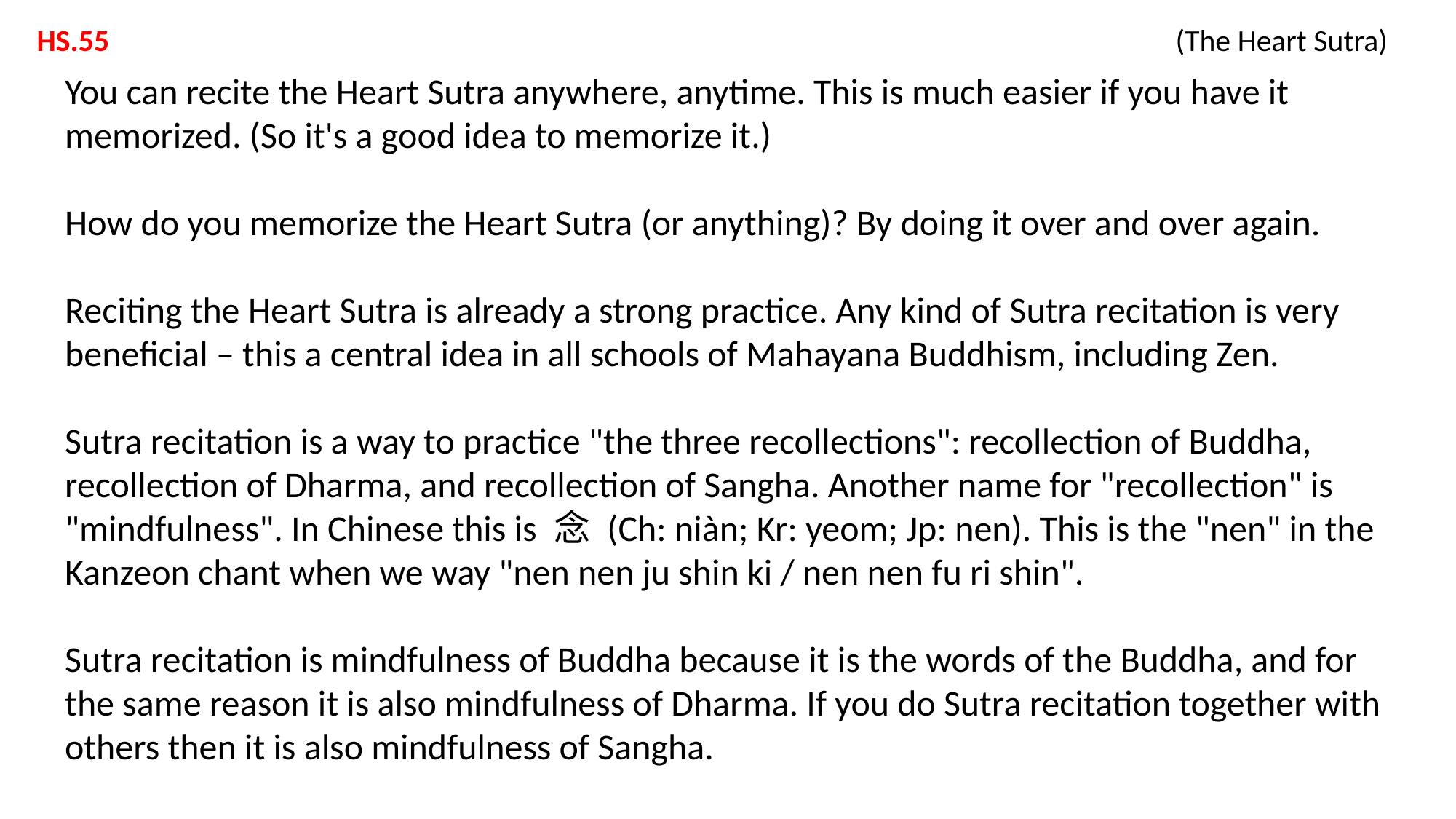

HS.55  			  			                                                                      (The Heart Sutra)
You can recite the Heart Sutra anywhere, anytime. This is much easier if you have it memorized. (So it's a good idea to memorize it.)

How do you memorize the Heart Sutra (or anything)? By doing it over and over again.

Reciting the Heart Sutra is already a strong practice. Any kind of Sutra recitation is very beneficial – this a central idea in all schools of Mahayana Buddhism, including Zen.

Sutra recitation is a way to practice "the three recollections": recollection of Buddha, recollection of Dharma, and recollection of Sangha. Another name for "recollection" is "mindfulness". In Chinese this is 念 (Ch: niàn; Kr: yeom; Jp: nen). This is the "nen" in the Kanzeon chant when we way "nen nen ju shin ki / nen nen fu ri shin".

Sutra recitation is mindfulness of Buddha because it is the words of the Buddha, and for the same reason it is also mindfulness of Dharma. If you do Sutra recitation together with others then it is also mindfulness of Sangha.